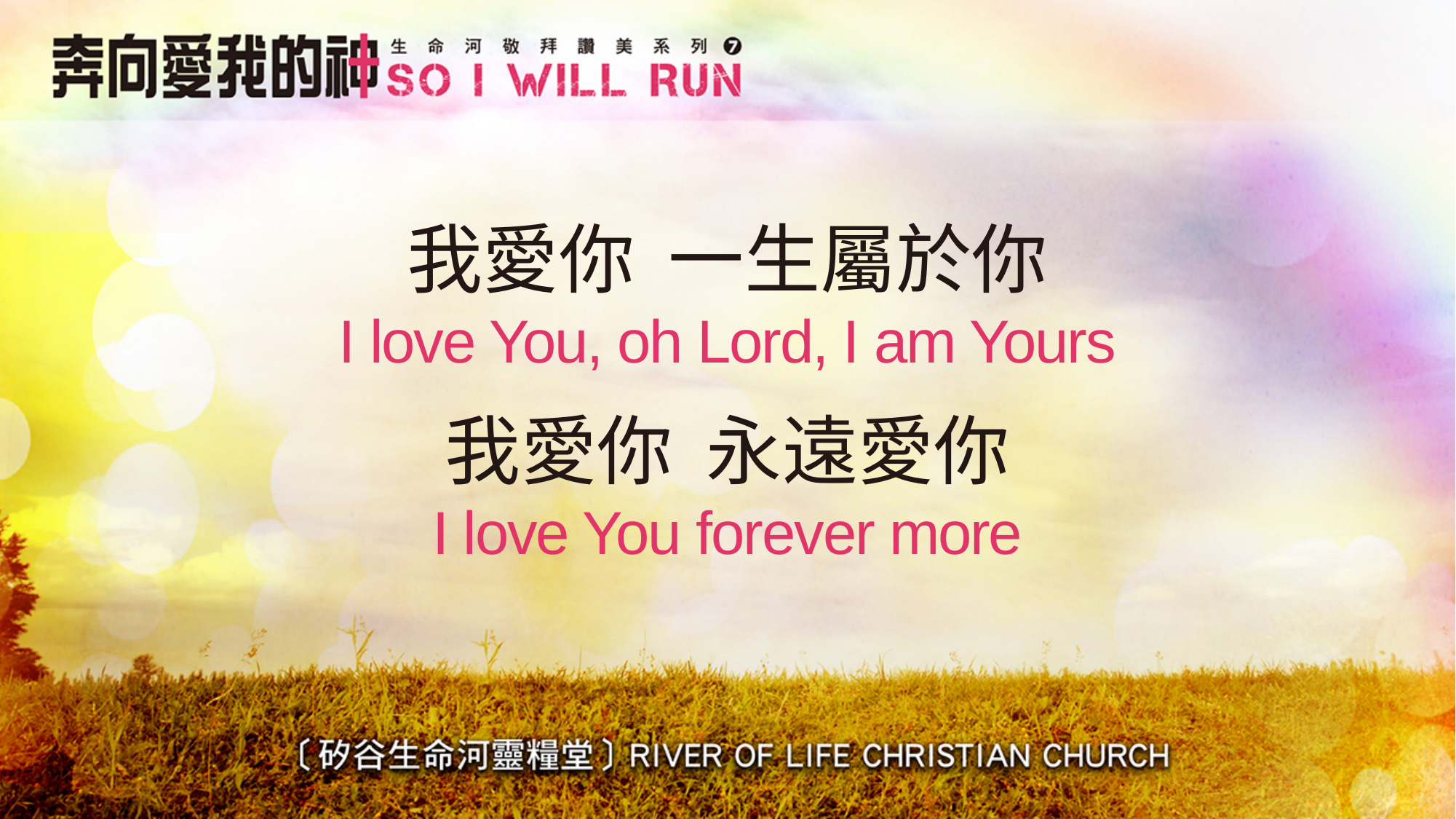

# 我愛你  一生屬於你 I love You, oh Lord, I am Yours
我愛你  永遠愛你
I love You forever more